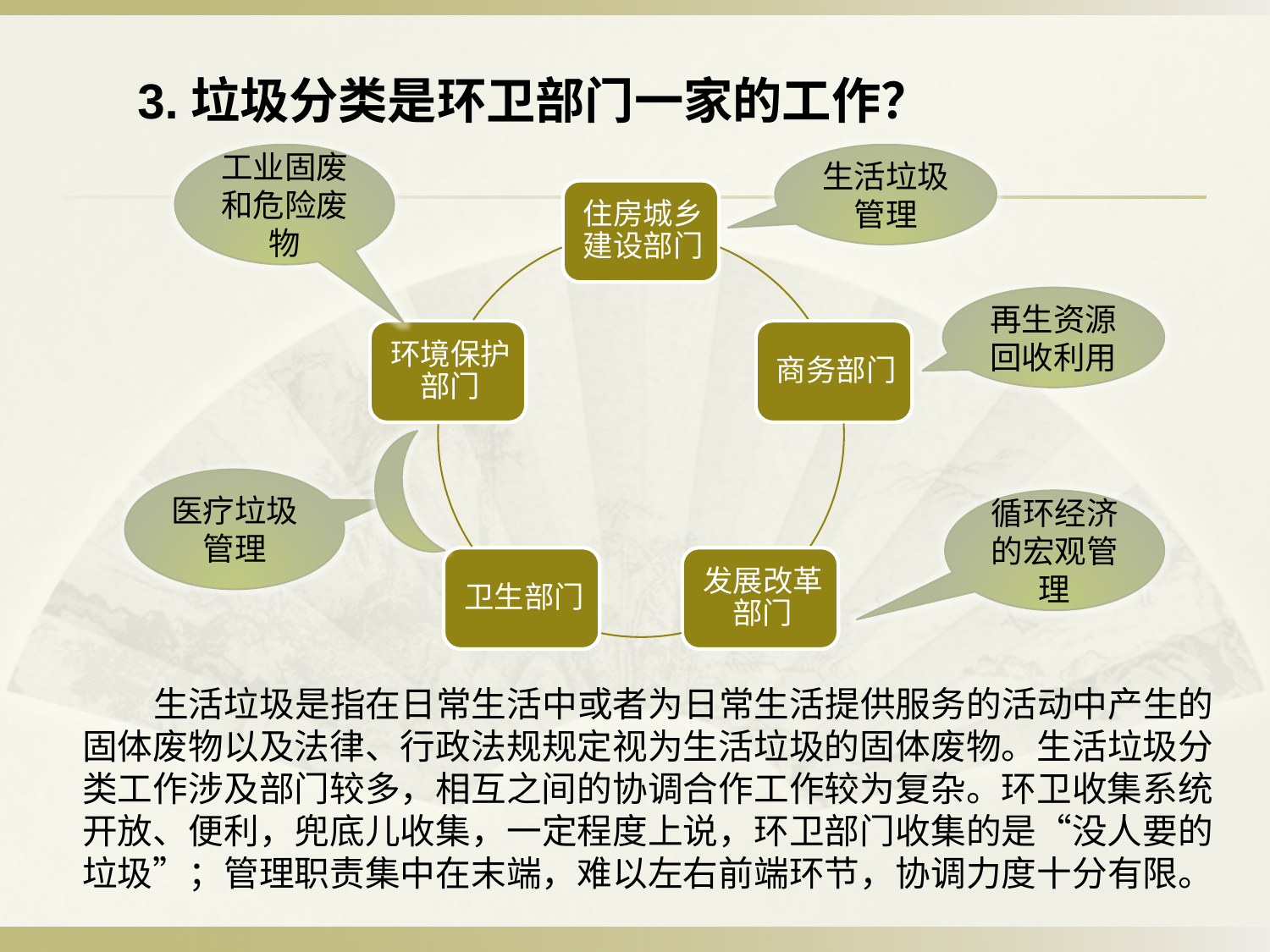

3.垃圾分类是环卫部门一家的工作？
工业固废和危险废物
生活垃圾管理
住房城乡建设部门
商务部门
发展改革部门
卫生部门
环境保护部门
再生资源回收利用

医疗垃圾管理
循环经济的宏观管理
        生活垃圾是指在日常生活中或者为日常生活提供服务的活动中产生的固体废物以及法律、行政法规规定视为生活垃圾的固体废物。生活垃圾分类工作涉及部门较多，相互之间的协调合作工作较为复杂。环卫收集系统开放、便利，兜底儿收集，一定程度上说，环卫部门收集的是“没人要的垃圾”；管理职责集中在末端，难以左右前端环节，协调力度十分有限。